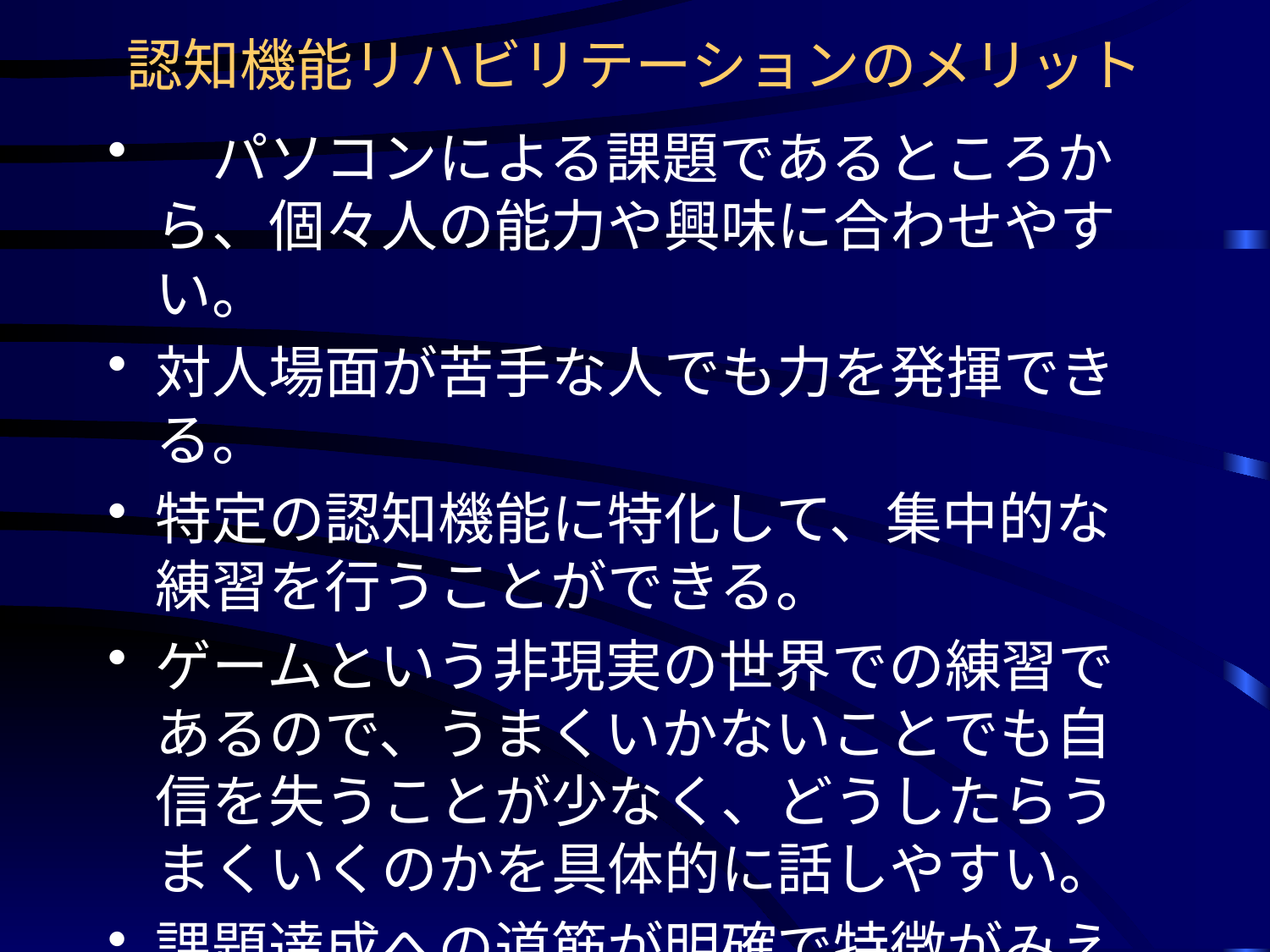

# 認知機能リハビリテーションのメリット
　パソコンによる課題であるところから、個々人の能力や興味に合わせやすい。
対人場面が苦手な人でも力を発揮できる。
特定の認知機能に特化して、集中的な練習を行うことができる。
ゲームという非現実の世界での練習であるので、うまくいかないことでも自信を失うことが少なく、どうしたらうまくいくのかを具体的に話しやすい。
課題達成への道筋が明確で特徴がみえやすい（メタ認知の獲得がしやすい）。